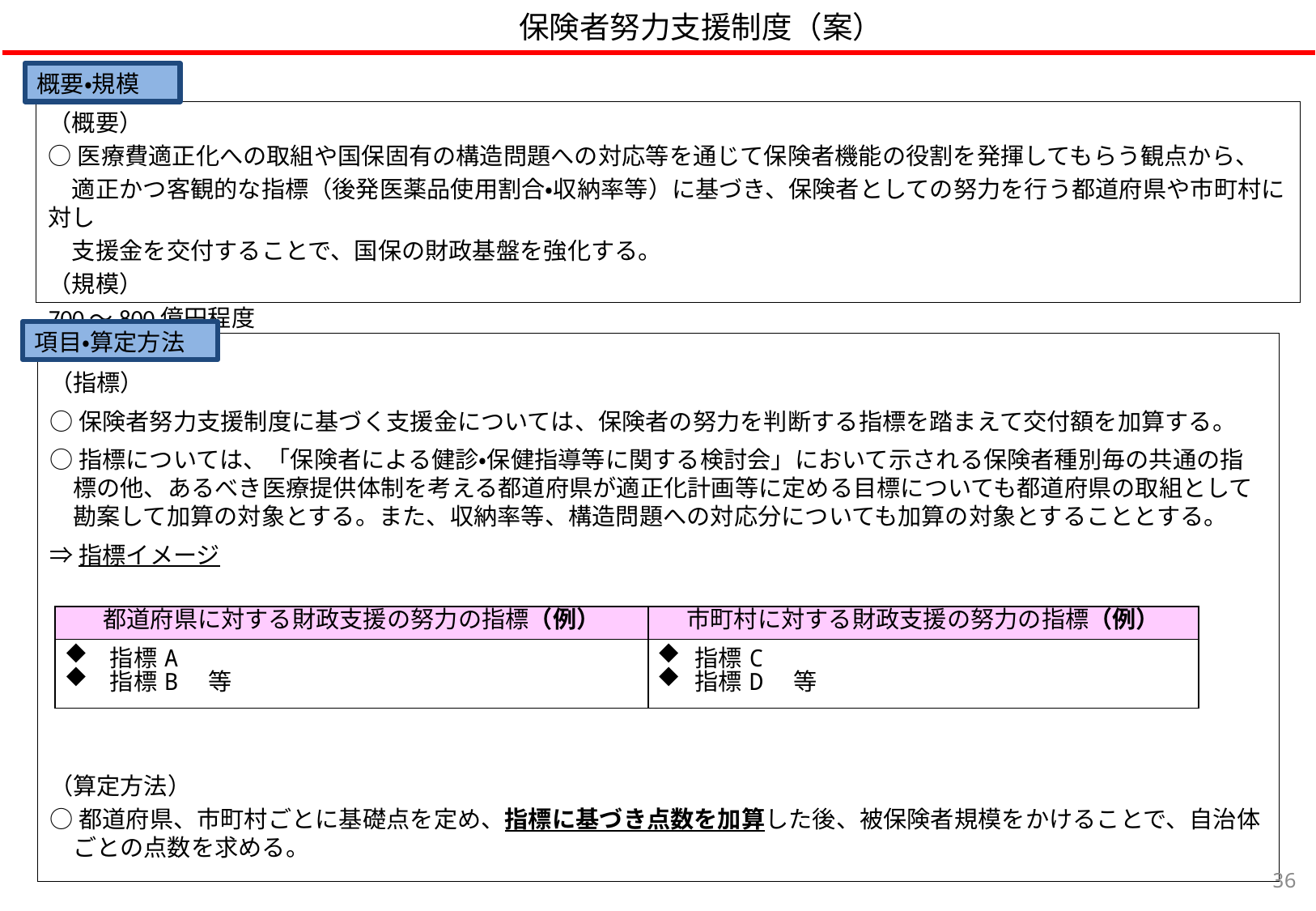

# 保険者努力支援制度（案）
概要・規模
（概要）
○医療費適正化への取組や国保固有の構造問題への対応等を通じて保険者機能の役割を発揮してもらう観点から、
　適正かつ客観的な指標（後発医薬品使用割合・収納率等）に基づき、保険者としての努力を行う都道府県や市町村に対し
　支援金を交付することで、国保の財政基盤を強化する。
（規模）
700～800億円程度
項目・算定方法

（指標）
○保険者努力支援制度に基づく支援金については、保険者の努力を判断する指標を踏まえて交付額を加算する。
○指標については、「保険者による健診・保健指導等に関する検討会」において示される保険者種別毎の共通の指標の他、あるべき医療提供体制を考える都道府県が適正化計画等に定める目標についても都道府県の取組として勘案して加算の対象とする。また、収納率等、構造問題への対応分についても加算の対象とすることとする。
⇒指標イメージ

（算定方法）
○都道府県、市町村ごとに基礎点を定め、指標に基づき点数を加算した後、被保険者規模をかけることで、自治体ごとの点数を求める。
| 都道府県に対する財政支援の努力の指標（例） | 市町村に対する財政支援の努力の指標（例） |
| --- | --- |
| 指標A 指標B　等 | 指標C 指標D　等 |
36